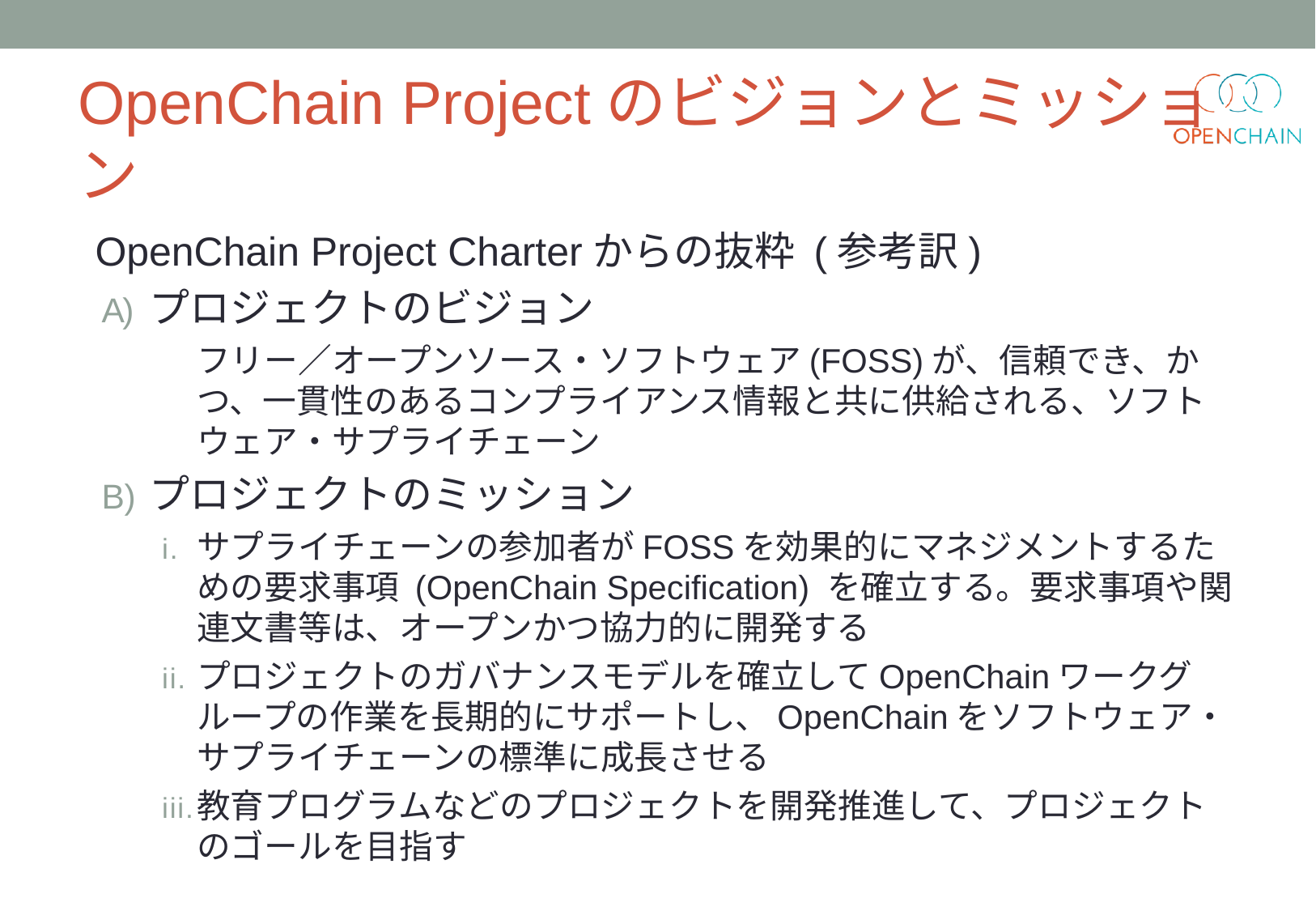

# OpenChain Projectのビジョンとミッション
OpenChain Project Charterからの抜粋 (参考訳)
プロジェクトのビジョン
フリー／オープンソース・ソフトウェア(FOSS)が、信頼でき、かつ、一貫性のあるコンプライアンス情報と共に供給される、ソフトウェア・サプライチェーン
プロジェクトのミッション
サプライチェーンの参加者がFOSSを効果的にマネジメントするための要求事項 (OpenChain Specification) を確立する。要求事項や関連文書等は、オープンかつ協力的に開発する
プロジェクトのガバナンスモデルを確立してOpenChainワークグループの作業を長期的にサポートし、OpenChainをソフトウェア・サプライチェーンの標準に成長させる
教育プログラムなどのプロジェクトを開発推進して、プロジェクトのゴールを目指す